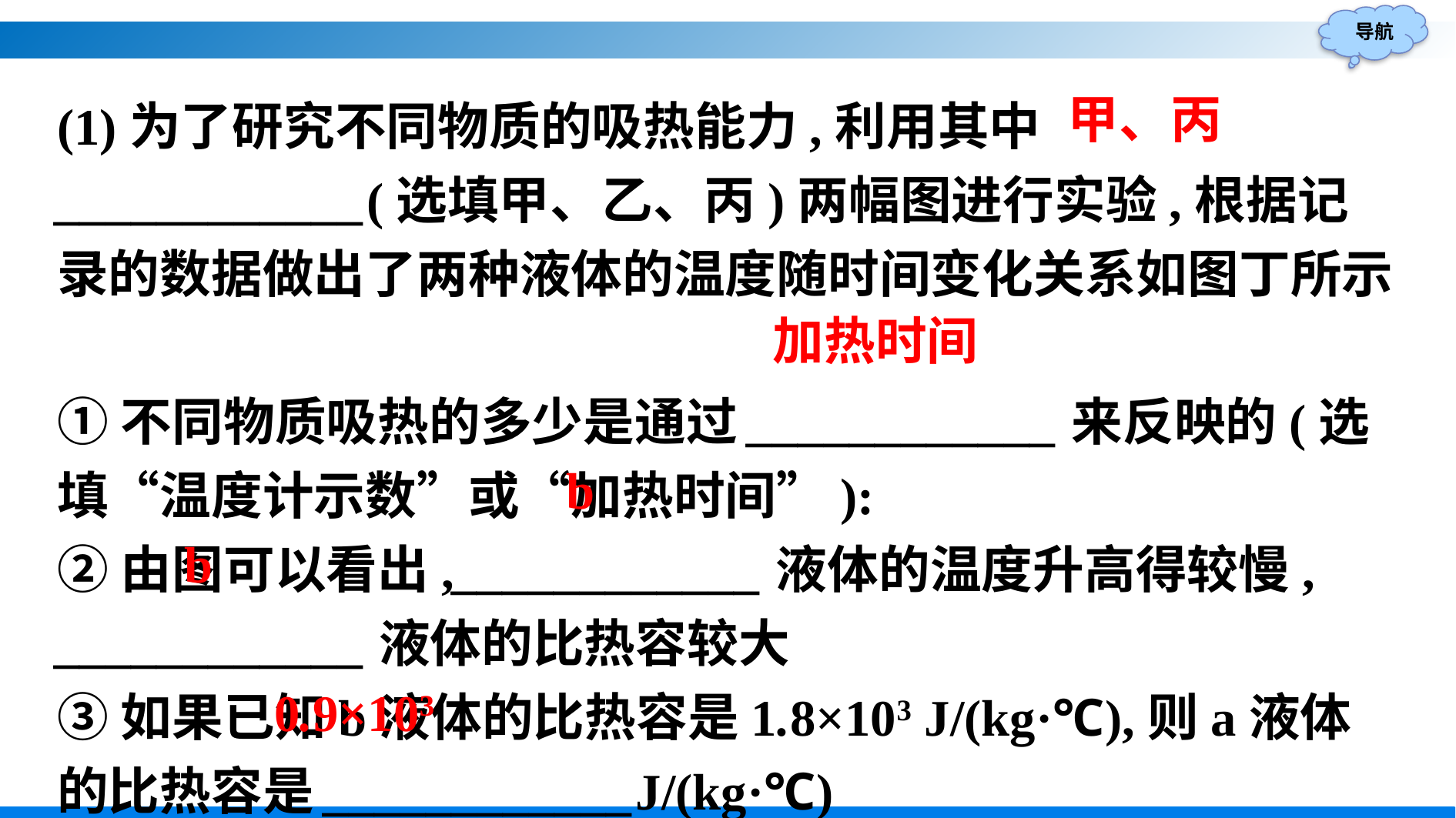

(1)为了研究不同物质的吸热能力,利用其中____________(选填甲、乙、丙)两幅图进行实验,根据记录的数据做出了两种液体的温度随时间变化关系如图丁所示
①不同物质吸热的多少是通过____________来反映的(选填“温度计示数”或“加热时间”):
②由图可以看出,____________液体的温度升高得较慢,
____________液体的比热容较大
③如果已知b液体的比热容是1.8×103 J/(kg·℃),则a液体的比热容是____________J/(kg·℃)
甲、丙
加热时间
b
b
0.9×103